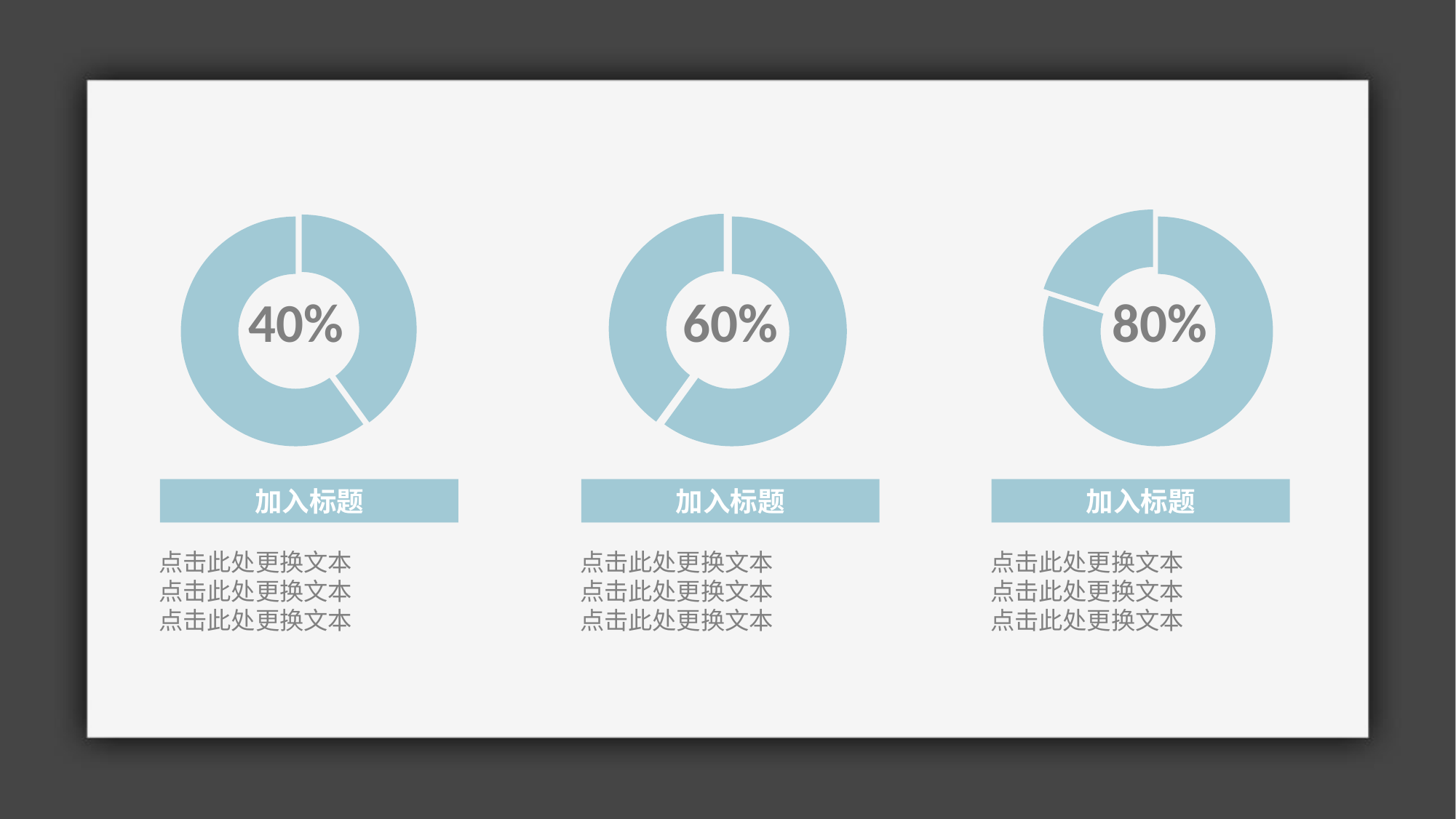

### Chart

| Category |  |
|---|---|
| A | 0.4 |
| B | 0.6 |
40%

### Chart

| Category |  |
|---|---|
| A | 0.6 |
| B | 0.4 |
60%

### Chart

| Category |  |
|---|---|
| A | 0.8 |
| B | 0.2 |
80%
加入标题
加入标题
加入标题
点击此处更换文本
点击此处更换文本
点击此处更换文本
点击此处更换文本
点击此处更换文本
点击此处更换文本
点击此处更换文本
点击此处更换文本
点击此处更换文本